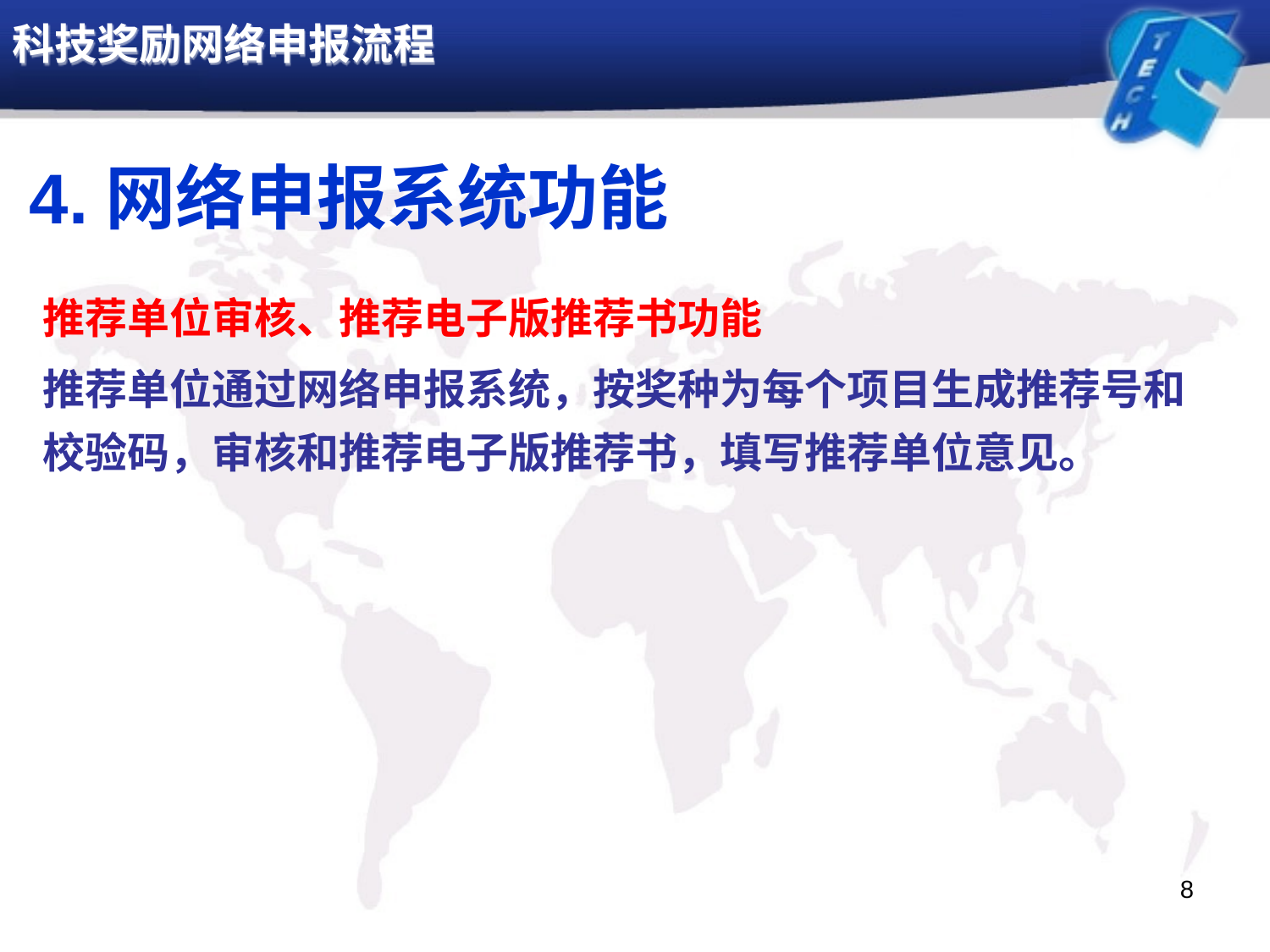

4.网络申报系统功能
推荐单位审核、推荐电子版推荐书功能
推荐单位通过网络申报系统，按奖种为每个项目生成推荐号和校验码，审核和推荐电子版推荐书，填写推荐单位意见。
8